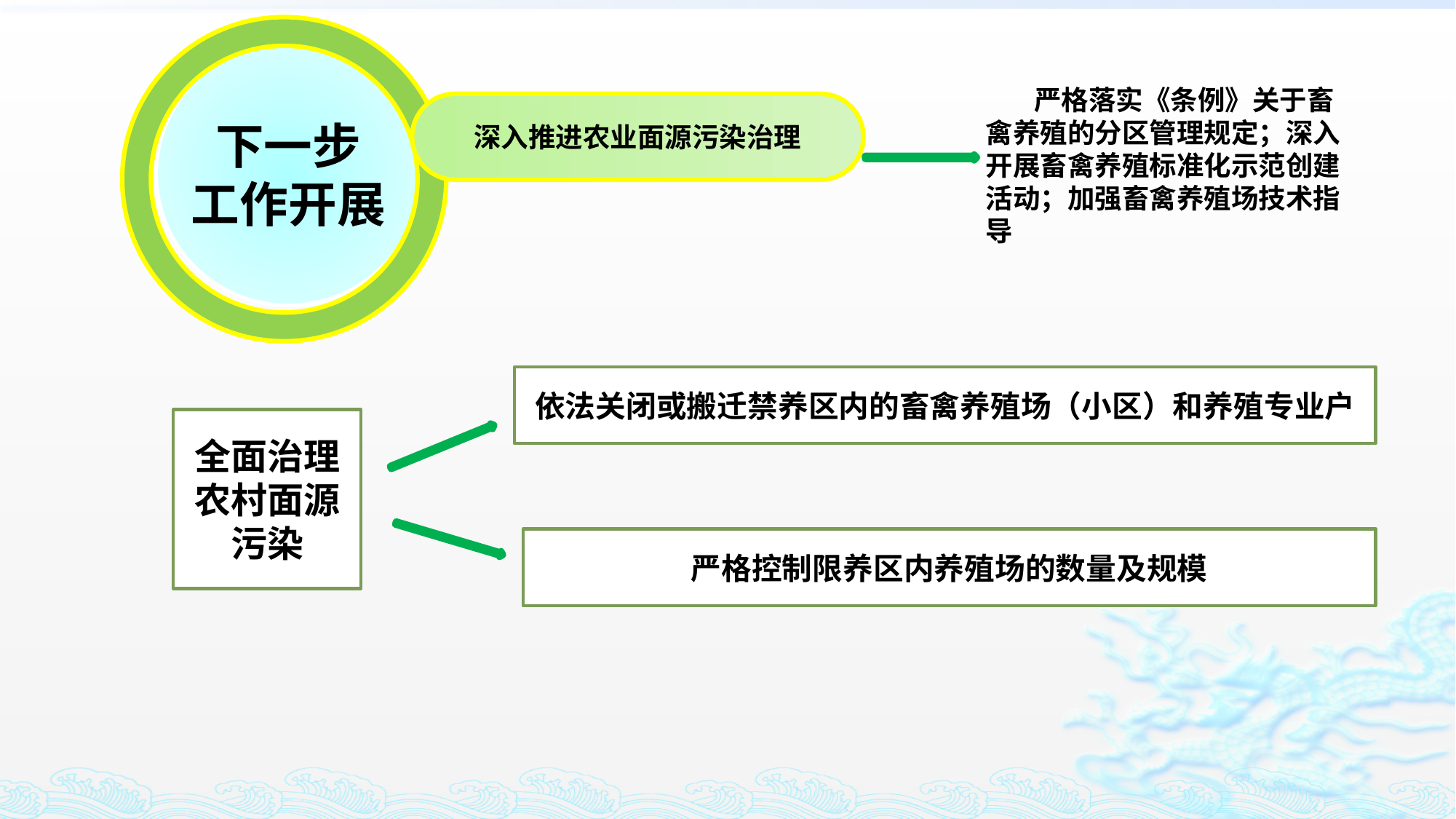

下一步
工作开展
严格落实《条例》关于畜禽养殖的分区管理规定；深入开展畜禽养殖标准化示范创建活动；加强畜禽养殖场技术指导
深入推进农业面源污染治理

依法关闭或搬迁禁养区内的畜禽养殖场（小区）和养殖专业户
全面治理
农村面源污染

严格控制限养区内养殖场的数量及规模